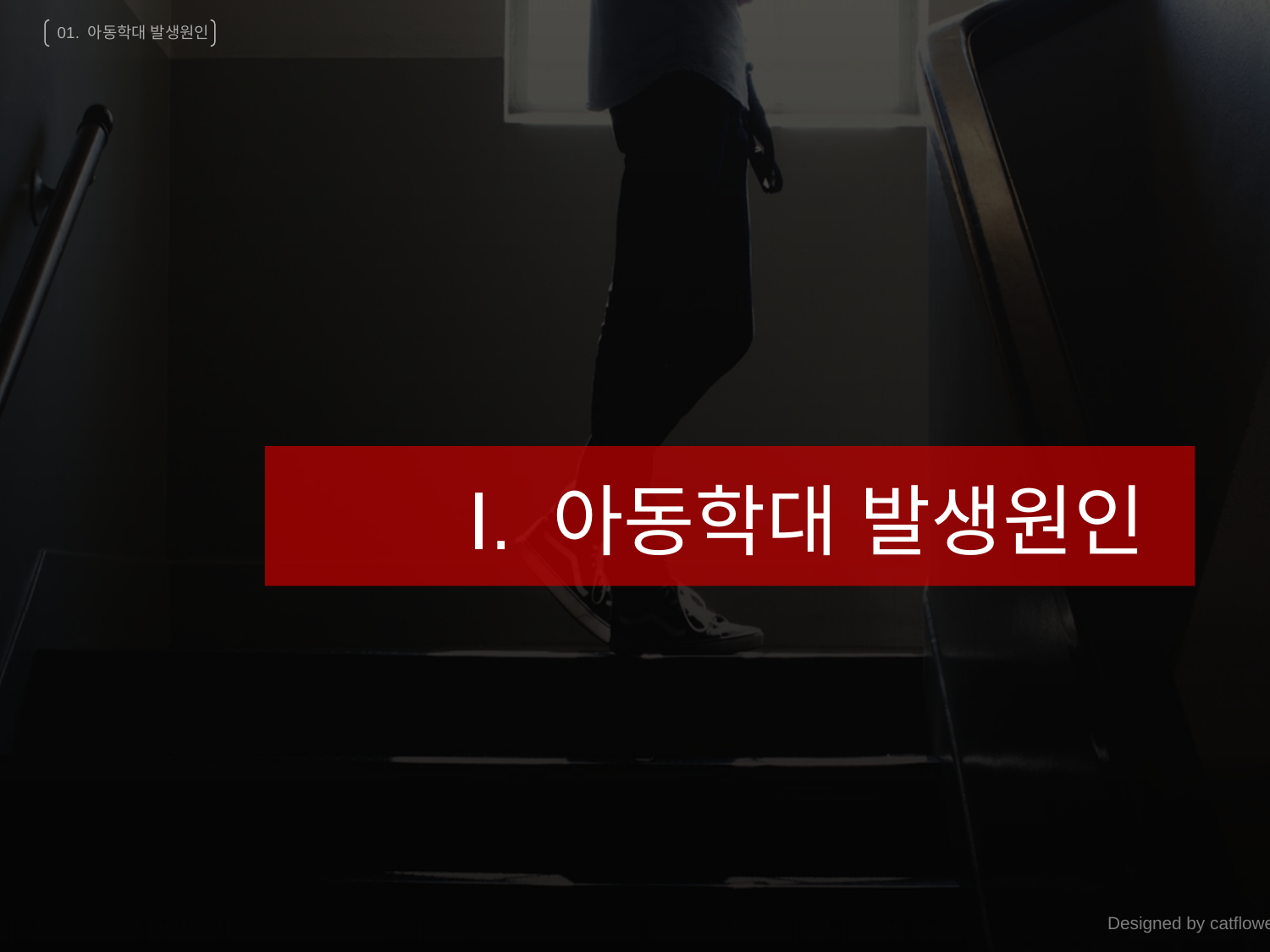

01. 아동학대 발생원인

Ⅰ. 아동학대 발생원인
Designed by catflowerbox